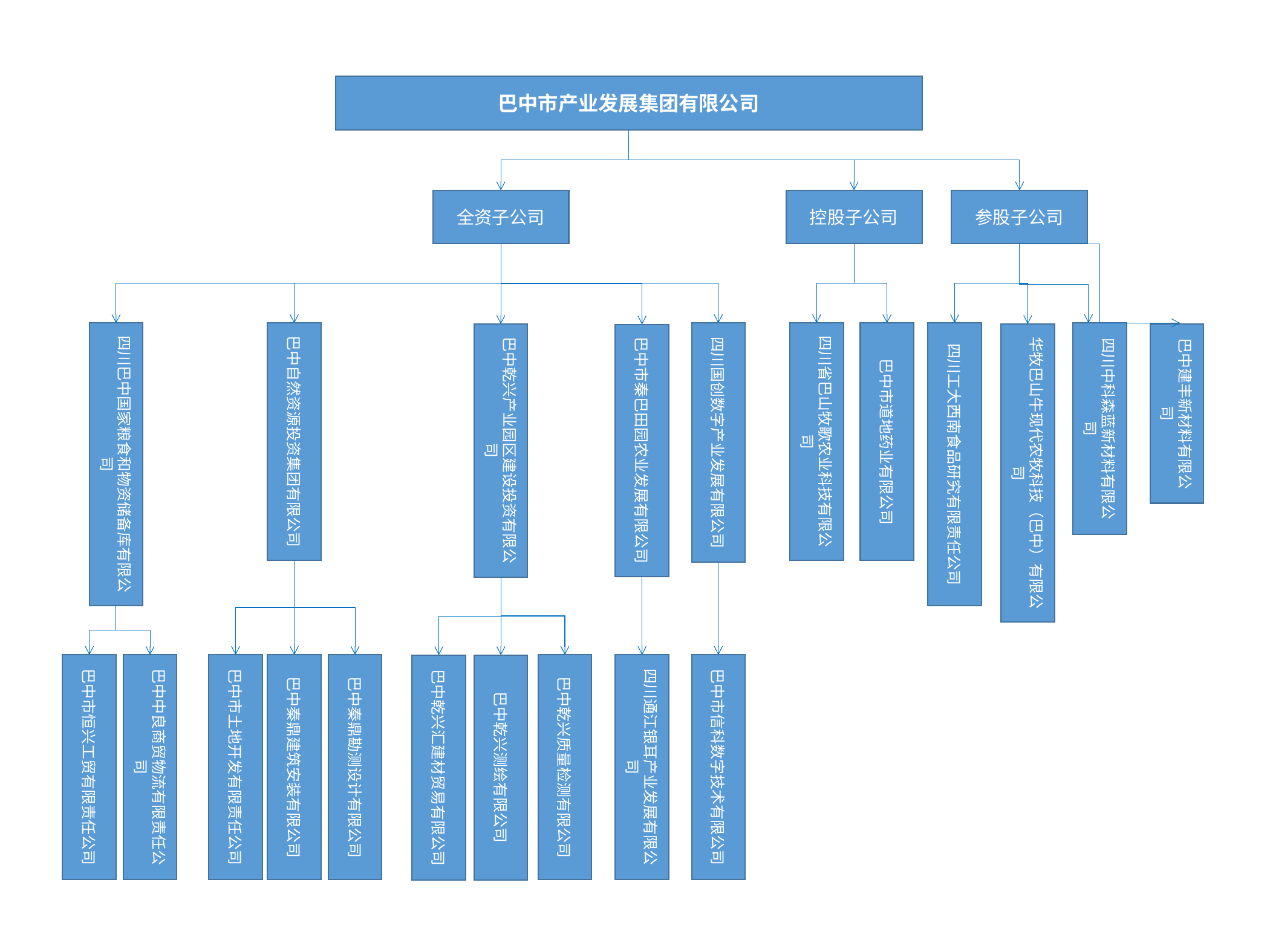

巴中市产业发展集团有限公司
全资子公司
控股子公司
参股子公司
四川巴中国家粮食和物资储备库有限公司
巴中自然资源投资集团有限公司
四川国创数字产业发展有限公司
四川省巴山牧歌农业科技有限公司
巴中市道地药业有限公司
四川工大西南食品研究有限责任公司
四川中科森蓝新材料有限公司
华牧巴山牛现代农牧科技（巴中）有限公司
巴中建丰新材料有限公司
巴中乾兴产业园区建设投资有限公司
巴中市秦巴田园农业发展有限公司
巴中市恒兴工贸有限责任公司
巴中中良商贸物流有限责任公司
巴中市土地开发有限责任公司
巴中秦鼎建筑安装有限公司
巴中秦鼎勘测设计有限公司
巴中乾兴质量检测有限公司
四川通江银耳产业发展有限公司
巴中市信科数字技术有限公司
巴中乾兴汇建材贸易有限公司
巴中乾兴测绘有限公司